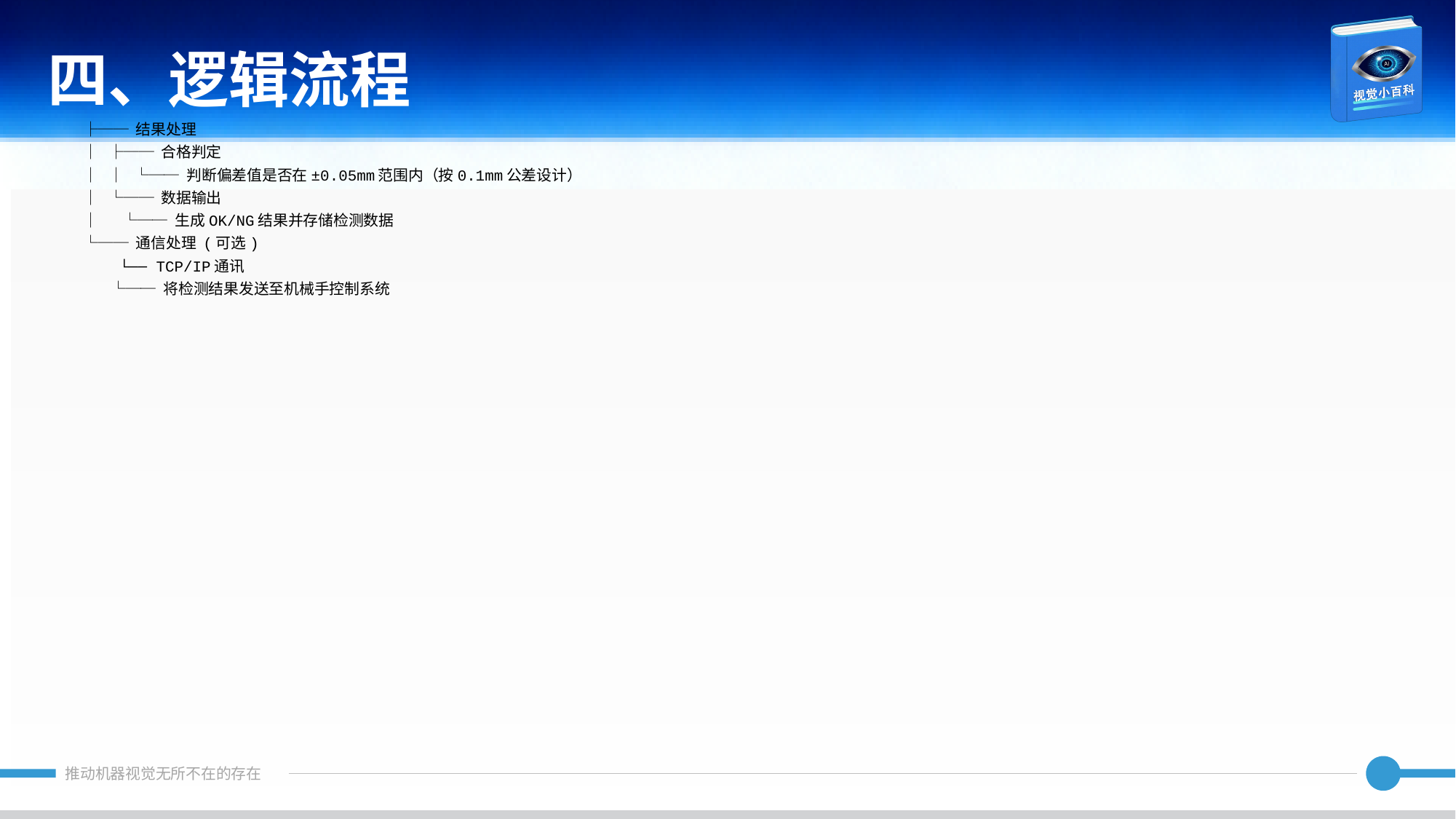

四、逻辑流程

├── 结果处理
│   ├── 合格判定
│   │   └── 判断偏差值是否在±0.05mm范围内（按0.1mm公差设计）
│   └── 数据输出
│       └── 生成OK/NG结果并存储检测数据
└── 通信处理 (可选)
    └── TCP/IP通讯
        └── 将检测结果发送至机械手控制系统
9